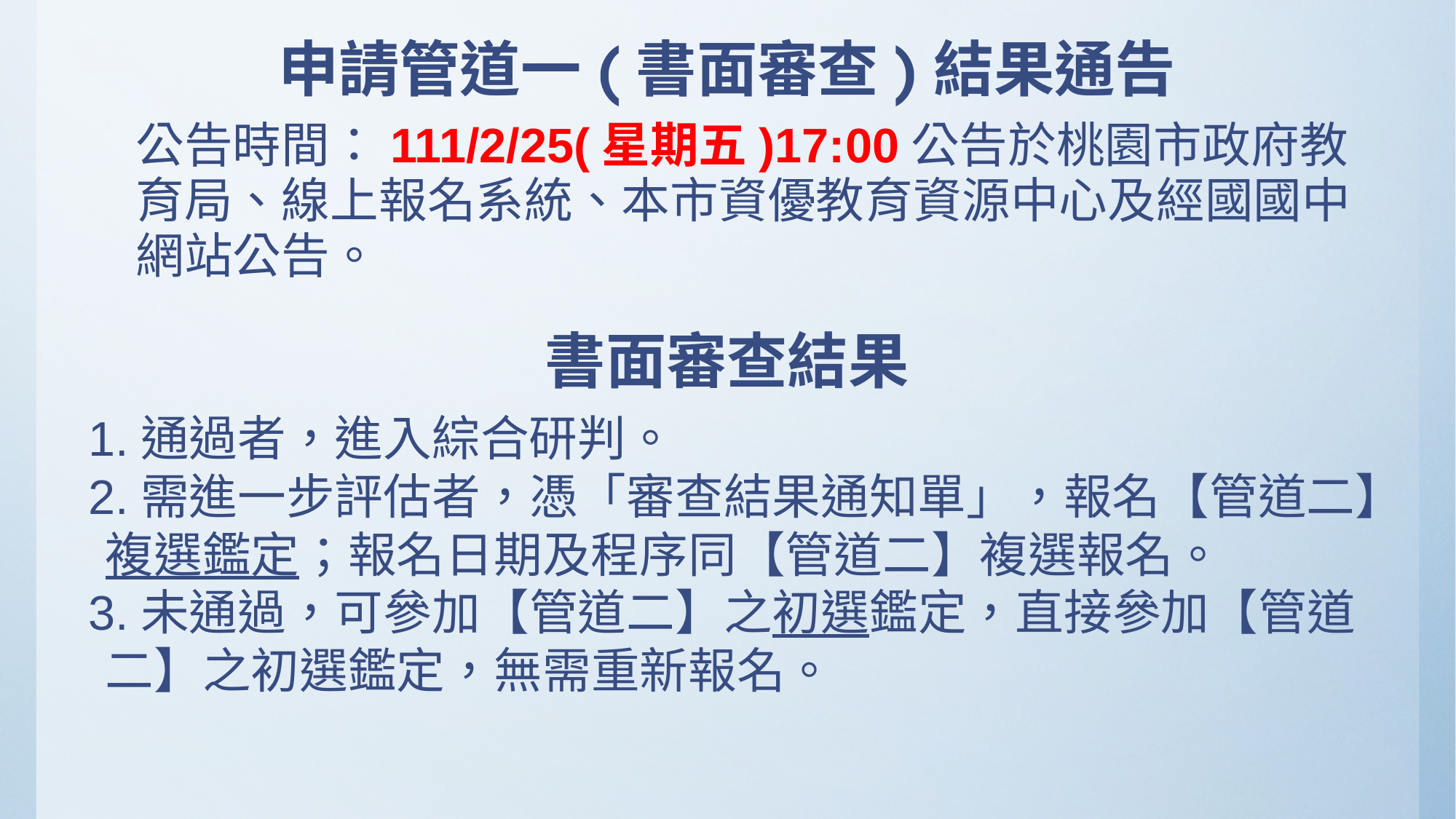

# 申請管道一(書面審查)結果通告
公告時間：111/2/25(星期五)17:00公告於桃園市政府教育局、線上報名系統、本市資優教育資源中心及經國國中網站公告。
書面審查結果
1.通過者，進入綜合研判。
2.需進一步評估者，憑「審查結果通知單」，報名【管道二】複選鑑定；報名日期及程序同【管道二】複選報名。
3.未通過，可參加【管道二】之初選鑑定，直接參加【管道二】之初選鑑定，無需重新報名。